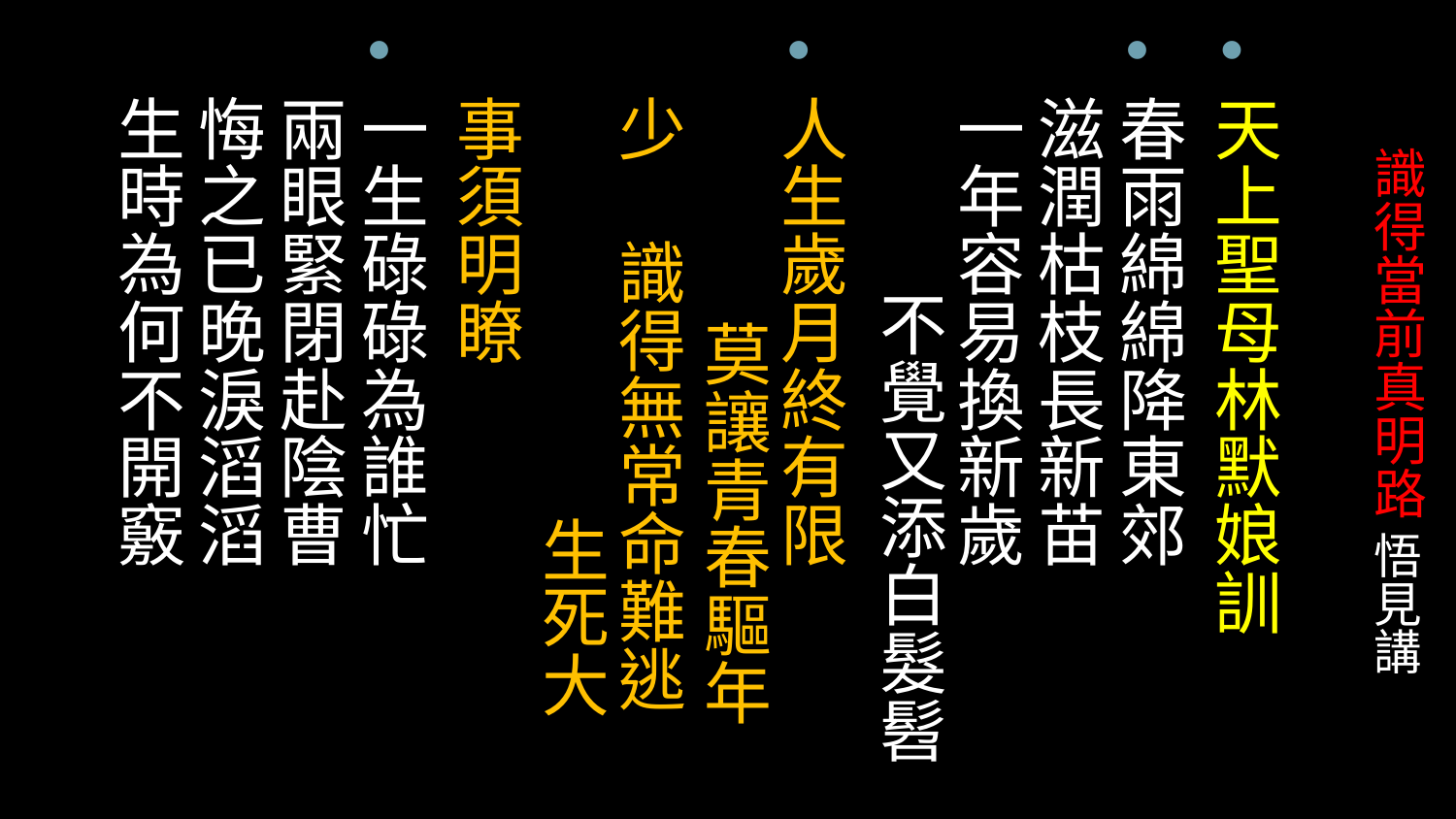

天上聖母林默娘訓
春雨綿綿降東郊               滋潤枯枝長新苗
一年容易換新歲                            不覺又添白髮髫
人生歲月終有限                              莫讓青春驅年少     識得無常命難逃                                 生死大事須明瞭
一生碌碌為誰忙            兩眼緊閉赴陰曹
悔之已晚淚滔滔            生時為何不開竅

# 識得當前真明路 悟見講